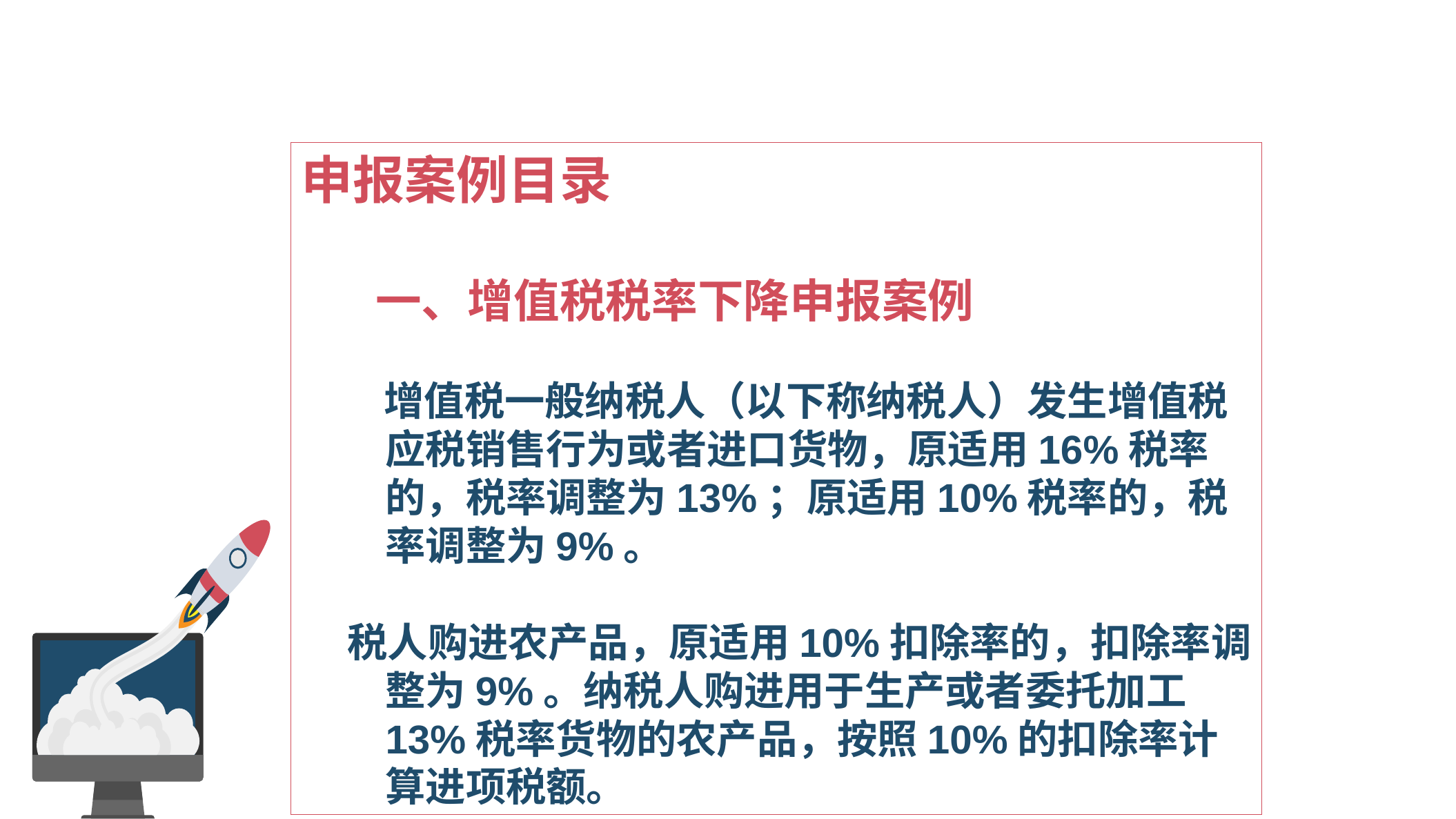

申报案例目录

      一、增值税税率下降申报案例

        增值税一般纳税人（以下称纳税人）发生增值税应税销售行为或者进口货物，原适用16%税率的，税率调整为13%；原适用10%税率的，税率调整为9%。

    税人购进农产品，原适用10%扣除率的，扣除率调整为9%。纳税人购进用于生产或者委托加工13%税率货物的农产品，按照10%的扣除率计算进项税额。